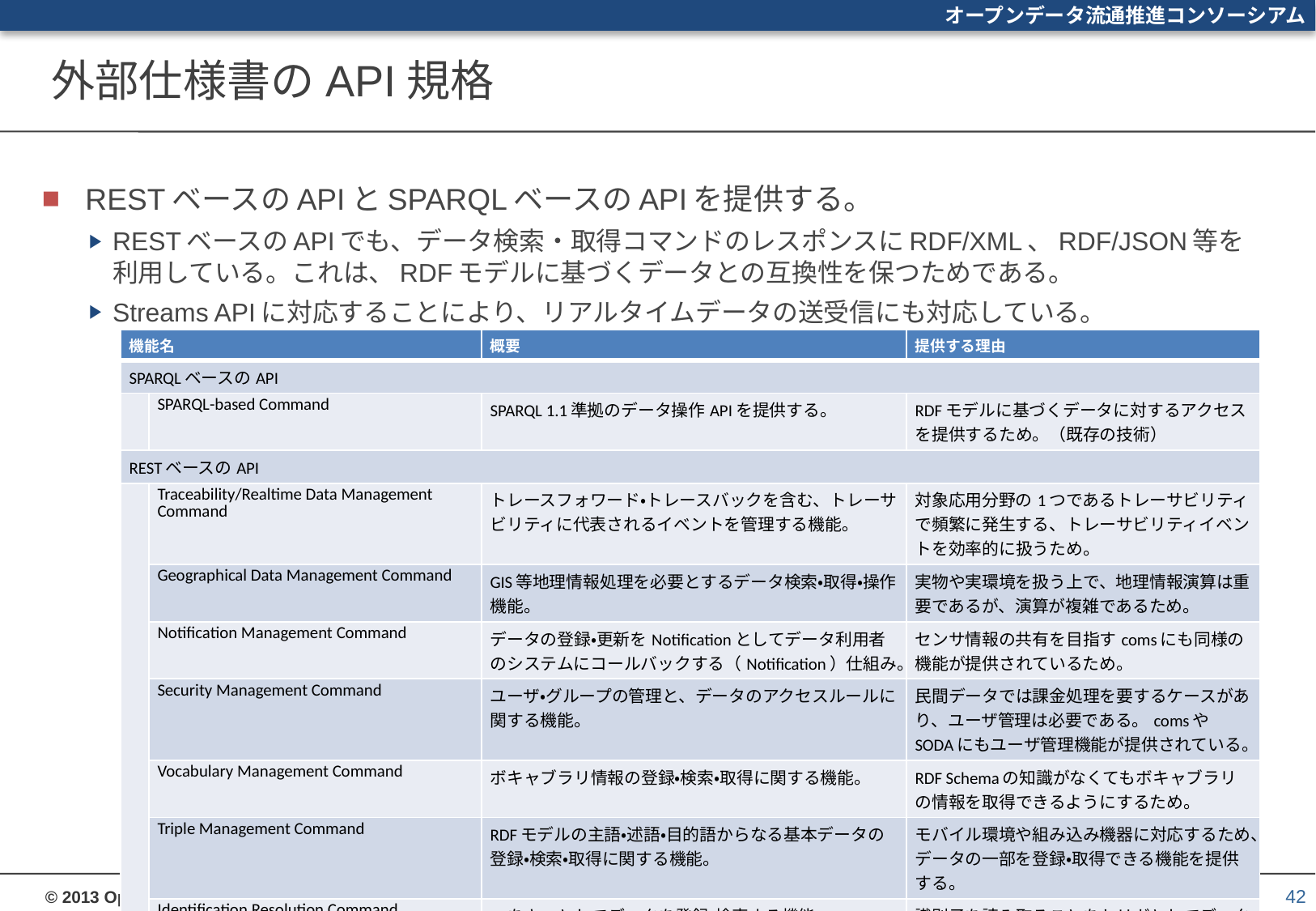

# 外部仕様書のAPI規格
RESTベースのAPIとSPARQLベースのAPIを提供する。
RESTベースのAPIでも、データ検索・取得コマンドのレスポンスにRDF/XML、RDF/JSON等を利用している。これは、RDFモデルに基づくデータとの互換性を保つためである。
Streams APIに対応することにより、リアルタイムデータの送受信にも対応している。

| 機能名 |  | 概要 | 提供する理由 |
| --- | --- | --- | --- |
| SPARQLベースのAPI |  |  |  |
|  | SPARQL-based Command | SPARQL 1.1準拠のデータ操作APIを提供する。 | RDFモデルに基づくデータに対するアクセスを提供するため。（既存の技術） |
| RESTベースのAPI |  |  |  |
|  | Traceability/Realtime Data Management Command | トレースフォワード・トレースバックを含む、トレーサビリティに代表されるイベントを管理する機能｡ | 対象応用分野の1つであるトレーサビリティで頻繁に発生する、トレーサビリティイベントを効率的に扱うため。 |
|  | Geographical Data Management Command | GIS等地理情報処理を必要とするデータ検索・取得・操作機能。 | 実物や実環境を扱う上で、地理情報演算は重要であるが、演算が複雑であるため。 |
|  | Notification Management Command | データの登録・更新をNotificationとしてデータ利用者のシステムにコールバックする（Notification）仕組み。 | センサ情報の共有を目指すcomsにも同様の機能が提供されているため。 |
|  | Security Management Command | ユーザ・グループの管理と、データのアクセスルールに関する機能。 | 民間データでは課金処理を要するケースがあり、ユーザ管理は必要である。comsやSODAにもユーザ管理機能が提供されている。 |
|  | Vocabulary Management Command | ボキャブラリ情報の登録・検索・取得に関する機能。 | RDF Schemaの知識がなくてもボキャブラリの情報を取得できるようにするため。 |
|  | Triple Management Command | RDFモデルの主語・述語・目的語からなる基本データの登録・検索・取得に関する機能。 | モバイル環境や組み込み機器に対応するため、データの一部を登録・取得できる機能を提供する。 |
|  | Identification Resolution Command | IDをキーとしてデータを登録・検索する機能。 | 識別子を読み取ることをトリガとしてデータを取得する利用法に対応するため。 |
42